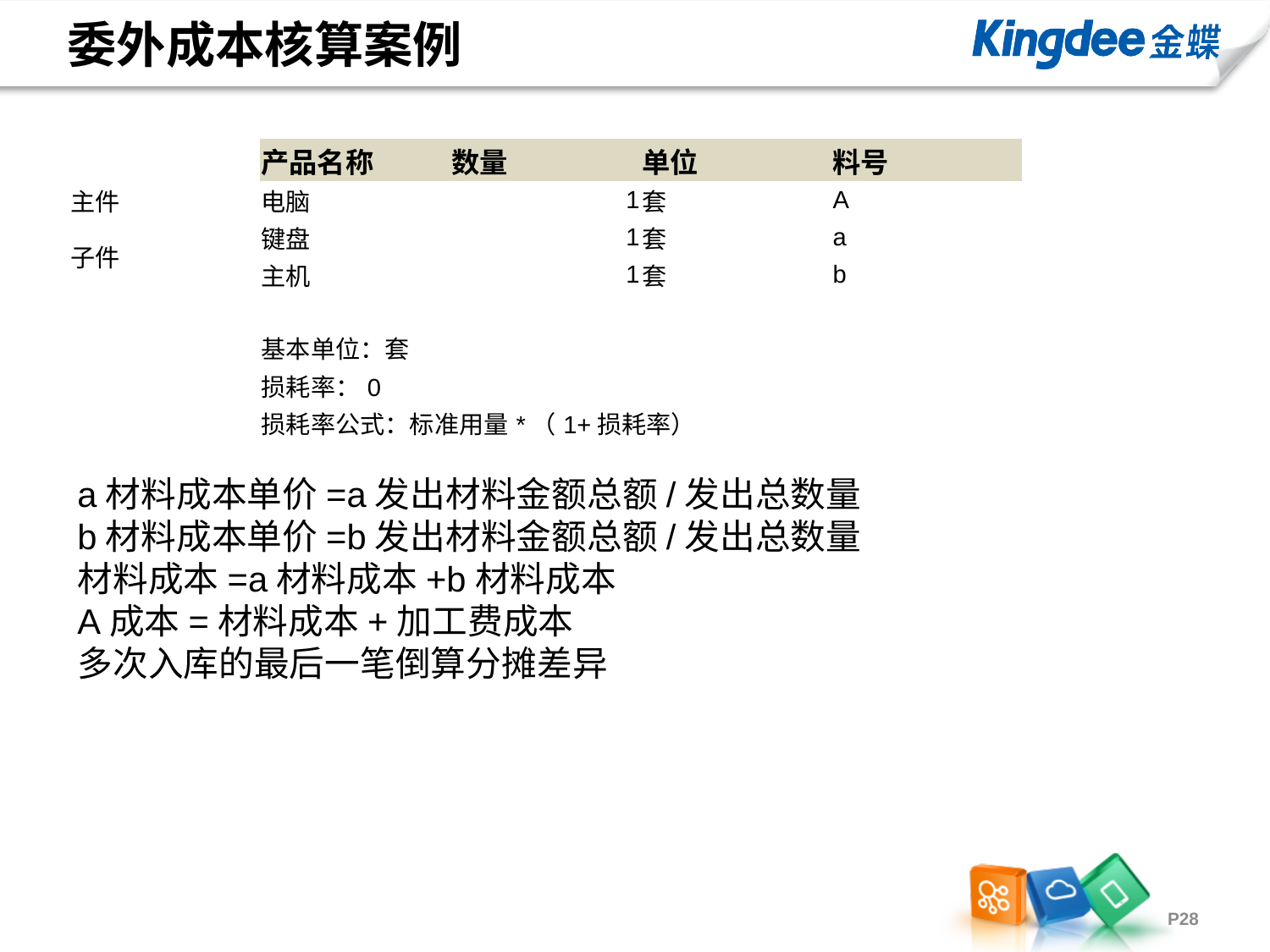

# 委外成本核算案例
|  | 产品名称 | 数量 | 单位 | 料号 |
| --- | --- | --- | --- | --- |
| 主件 | 电脑 | 1 | 套 | A |
| 子件 | 键盘 | 1 | 套 | a |
|  | 主机 | 1 | 套 | b |
|  |  |  |  |  |
|  | 基本单位：套 |  |  |  |
|  | 损耗率：0 |  |  |  |
|  | 损耗率公式：标准用量\*（1+损耗率） |  |  |  |
a材料成本单价=a发出材料金额总额/发出总数量
b材料成本单价=b发出材料金额总额/发出总数量
材料成本=a材料成本+b材料成本
A成本=材料成本+加工费成本
多次入库的最后一笔倒算分摊差异